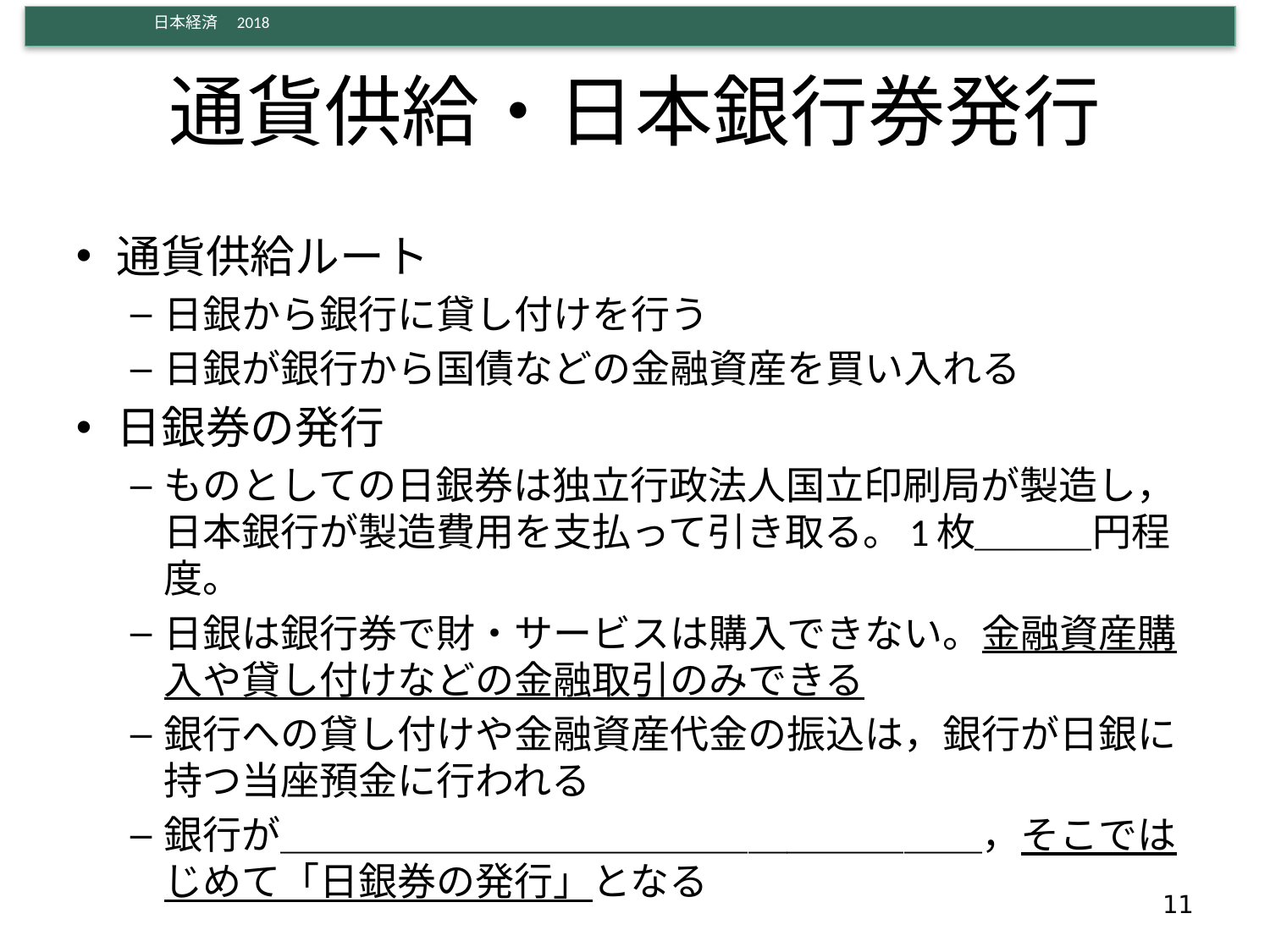

# 通貨供給・日本銀行券発行
通貨供給ルート
日銀から銀行に貸し付けを行う
日銀が銀行から国債などの金融資産を買い入れる
日銀券の発行
ものとしての日銀券は独立行政法人国立印刷局が製造し，日本銀行が製造費用を支払って引き取る。1枚＿＿＿円程度。
日銀は銀行券で財・サービスは購入できない。金融資産購入や貸し付けなどの金融取引のみできる
銀行への貸し付けや金融資産代金の振込は，銀行が日銀に持つ当座預金に行われる
銀行が＿＿＿＿＿＿＿＿＿＿＿＿＿＿＿＿＿＿，そこではじめて「日銀券の発行」となる

11